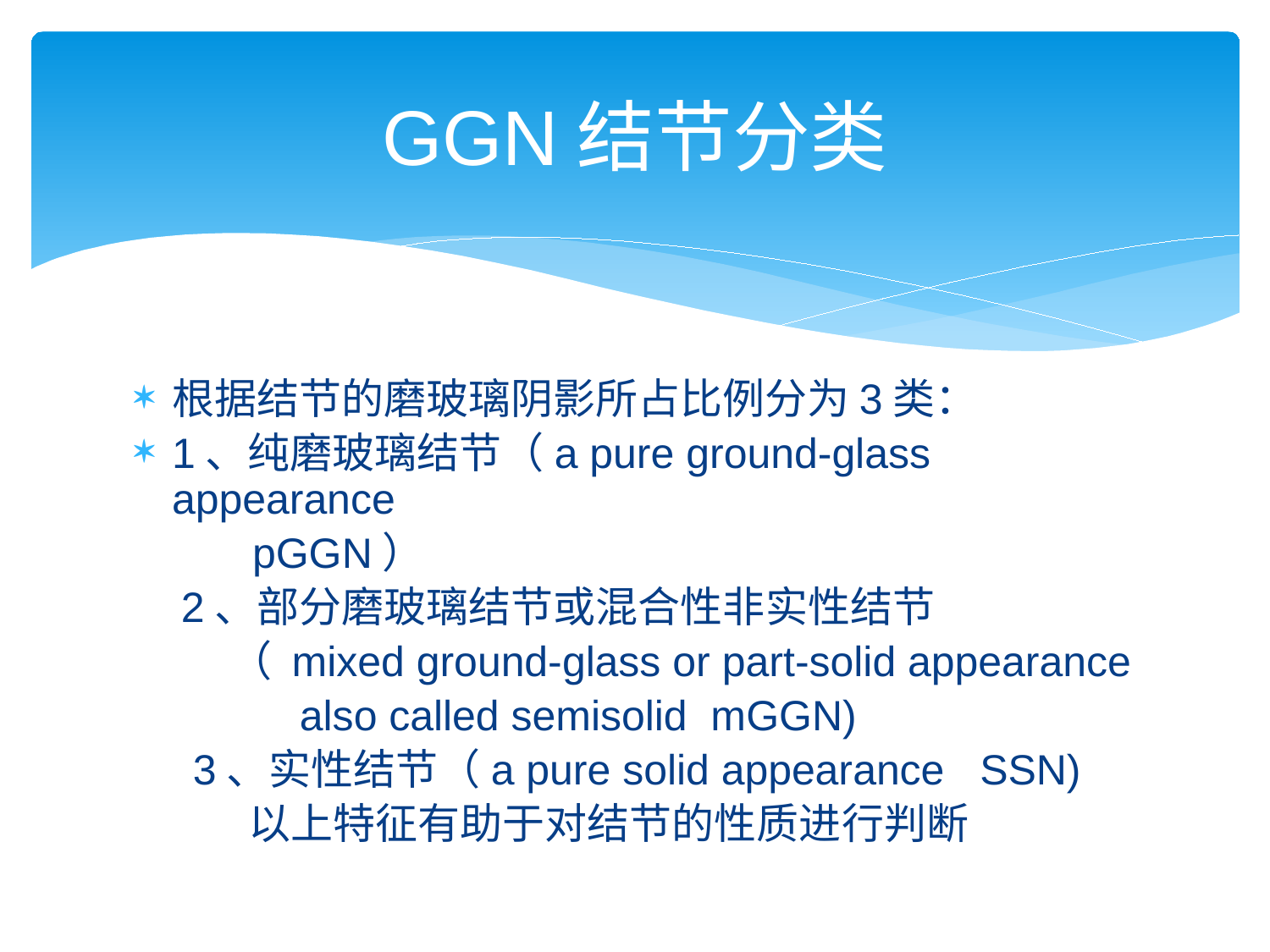

# GGN结节分类
根据结节的磨玻璃阴影所占比例分为3类：
1、纯磨玻璃结节（a pure ground-glass appearance
          pGGN）
    2、部分磨玻璃结节或混合性非实性结节
         （ mixed ground-glass or part-solid appearance
              also called semisolid  mGGN)
     3、实性结节（a pure solid appearance   SSN)
           以上特征有助于对结节的性质进行判断